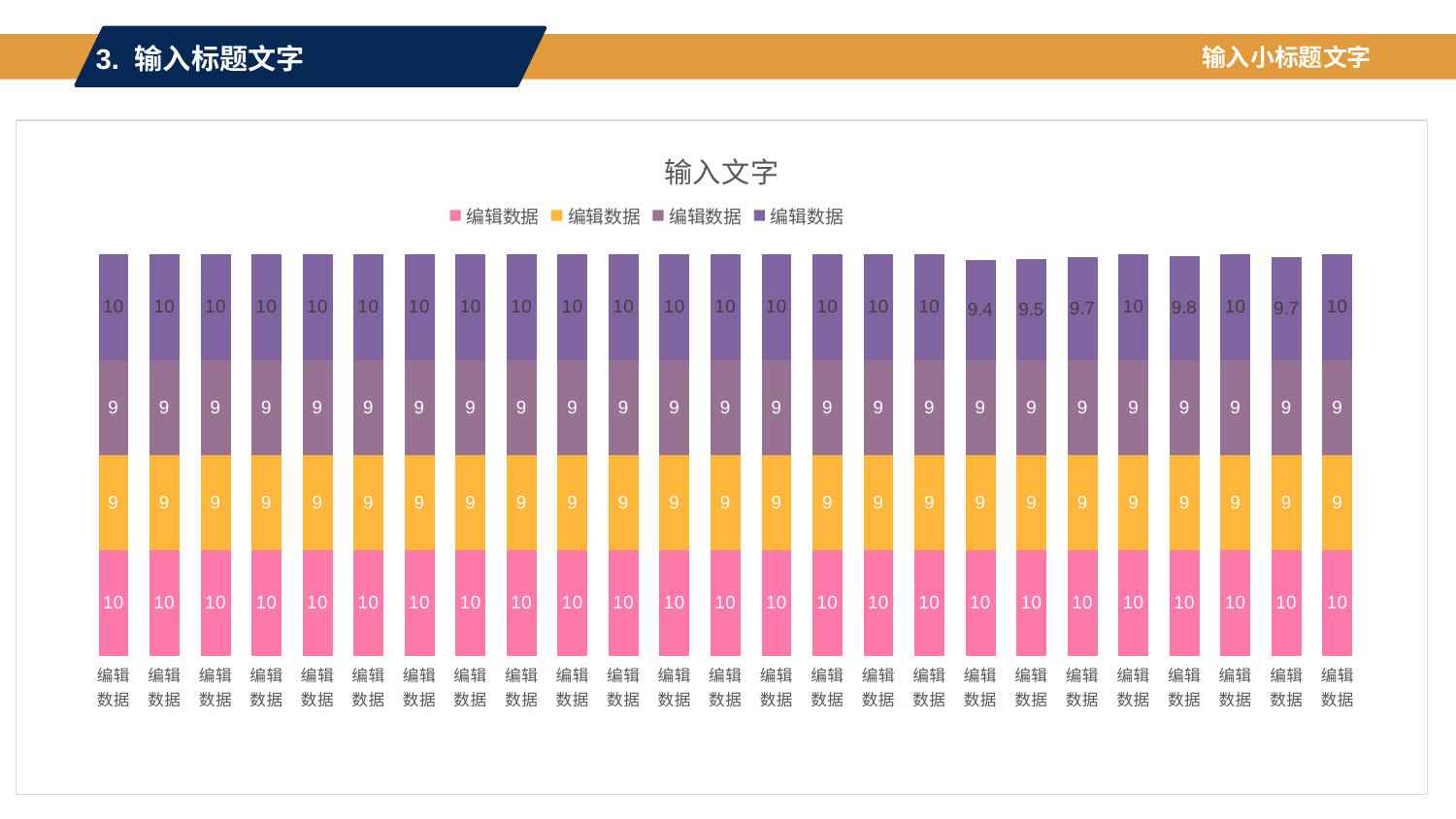

3. 输入标题文字
输入小标题文字

### Chart: 输入文字

| Category | 编辑数据 | 编辑数据 | 编辑数据 | 编辑数据 |
|---|---|---|---|---|
| 编辑数据 | 10.0 | 9.0 | 9.0 | 10.0 |
| 编辑数据 | 10.0 | 9.0 | 9.0 | 10.0 |
| 编辑数据 | 10.0 | 9.0 | 9.0 | 10.0 |
| 编辑数据 | 10.0 | 9.0 | 9.0 | 10.0 |
| 编辑数据 | 10.0 | 9.0 | 9.0 | 10.0 |
| 编辑数据 | 10.0 | 9.0 | 9.0 | 10.0 |
| 编辑数据 | 10.0 | 9.0 | 9.0 | 10.0 |
| 编辑数据 | 10.0 | 9.0 | 9.0 | 10.0 |
| 编辑数据 | 10.0 | 9.0 | 9.0 | 10.0 |
| 编辑数据 | 10.0 | 9.0 | 9.0 | 10.0 |
| 编辑数据 | 10.0 | 9.0 | 9.0 | 10.0 |
| 编辑数据 | 10.0 | 9.0 | 9.0 | 10.0 |
| 编辑数据 | 10.0 | 9.0 | 9.0 | 10.0 |
| 编辑数据 | 10.0 | 9.0 | 9.0 | 10.0 |
| 编辑数据 | 10.0 | 9.0 | 9.0 | 10.0 |
| 编辑数据 | 10.0 | 9.0 | 9.0 | 10.0 |
| 编辑数据 | 10.0 | 9.0 | 9.0 | 10.0 |
| 编辑数据 | 10.0 | 9.0 | 9.0 | 9.4 |
| 编辑数据 | 10.0 | 9.0 | 9.0 | 9.5 |
| 编辑数据 | 10.0 | 9.0 | 9.0 | 9.7 |
| 编辑数据 | 10.0 | 9.0 | 9.0 | 10.0 |
| 编辑数据 | 10.0 | 9.0 | 9.0 | 9.8 |
| 编辑数据 | 10.0 | 9.0 | 9.0 | 10.0 |
| 编辑数据 | 10.0 | 9.0 | 9.0 | 9.7 |
| 编辑数据 | 10.0 | 9.0 | 9.0 | 10.0 |